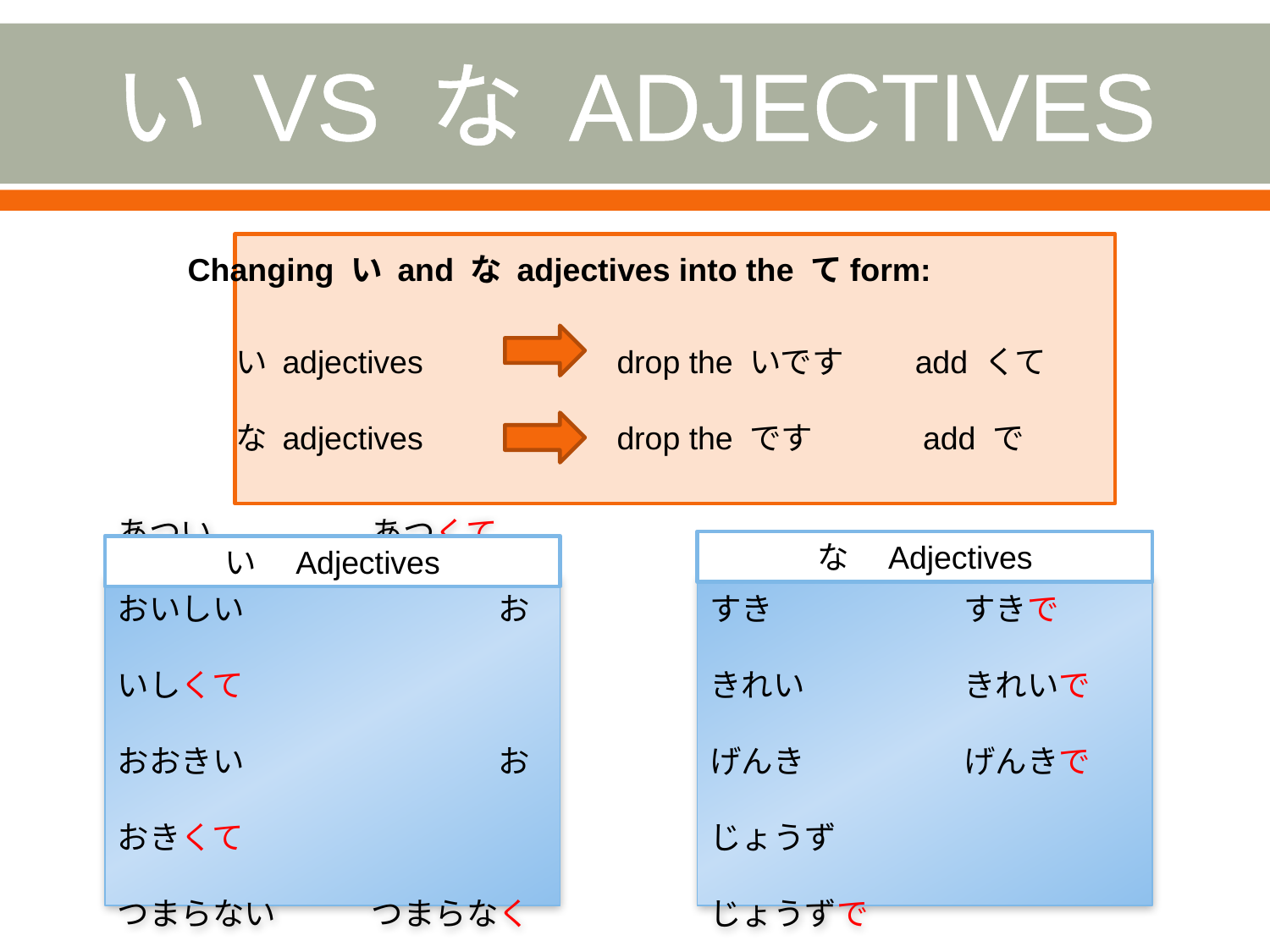

# い VS な ADJECTIVES

Changing い and な adjectives into the てform:

い adjectives 		drop the いです　　add くて

な adjectives		drop the です　　　 add で

な　Adjectives
い　Adjectives
あつい		あつくて
おいしい		おいしくて
おおきい		おおきくて
つまらない	つまらなくて
すき		すきで
きれい		きれいで
げんき		げんきで
じょうず		じょうずで